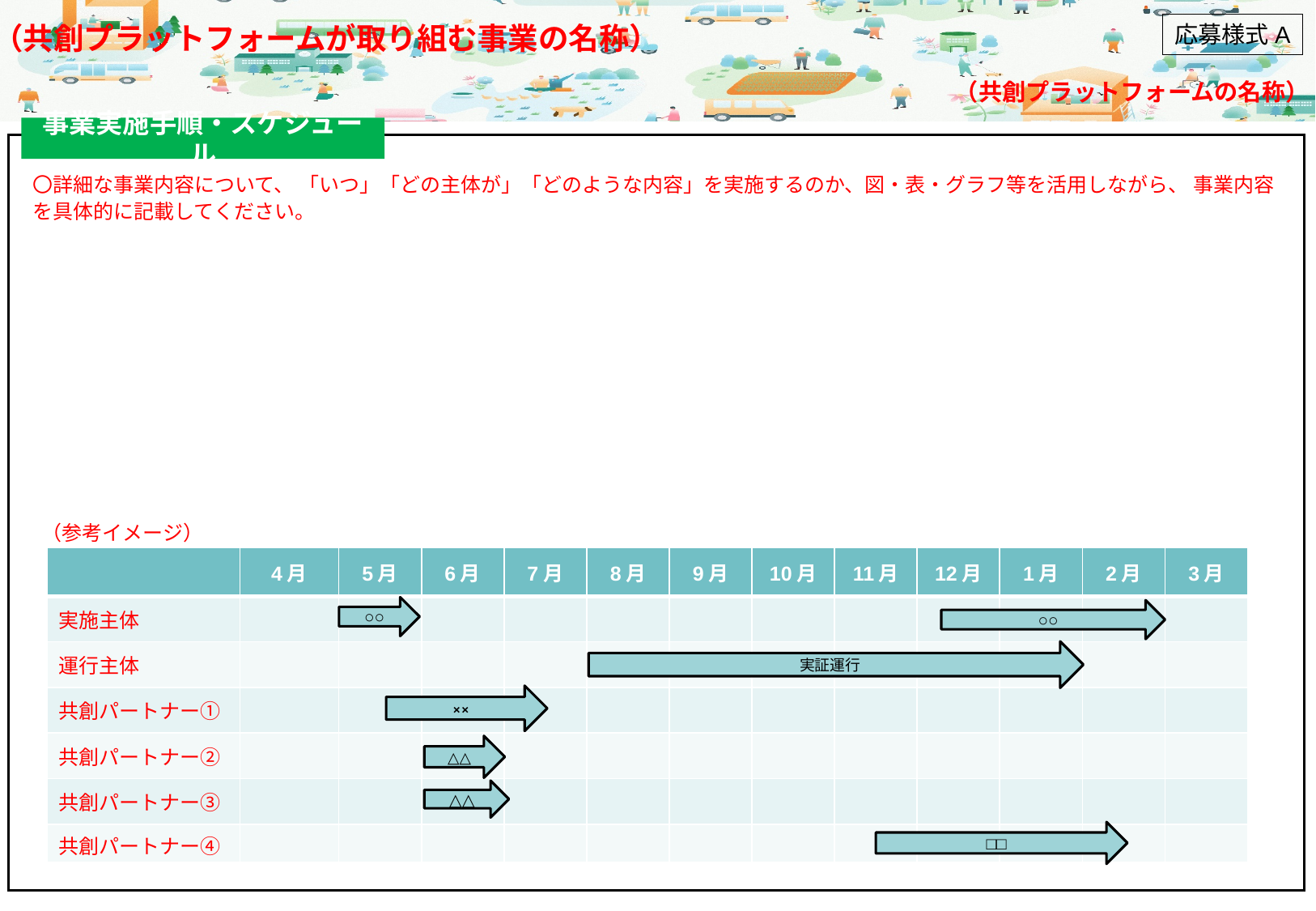

（共創プラットフォームが取り組む事業の名称）
応募様式A
（共創プラットフォームの名称）
事業実施手順・スケジュール

〇詳細な事業内容について、 「いつ」「どの主体が」「どのような内容」を実施するのか、図・表・グラフ等を活用しながら、 事業内容を具体的に記載してください。
（参考イメージ）
|  | 4月 | 5月 | 6月 | 7月 | 8月 | 9月 | 10月 | 11月 | 12月 | 1月 | 2月 | 3月 |
| --- | --- | --- | --- | --- | --- | --- | --- | --- | --- | --- | --- | --- |
| 実施主体 |  |  |  |  |  |  |  |  |  |  |  |  |
| 運行主体 |  |  |  |  |  |  |  |  |  |  |  |  |
| 共創パートナー① |  |  |  |  |  |  |  |  |  |  |  |  |
| 共創パートナー② |  |  |  |  |  |  |  |  |  |  |  |  |
| 共創パートナー③ |  |  |  |  |  |  |  |  |  |  |  |  |
| 共創パートナー④ |  |  |  |  |  |  |  |  |  |  |  |  |
○○
○○
実証運行
××
△△
△△
□□
その他、本事業についての参考資料がある場合は、別途、必要に応じ提出してください。
※本PPTの記載内容は、計画の一部としてホームページ等で使用・公表する可能性があります。